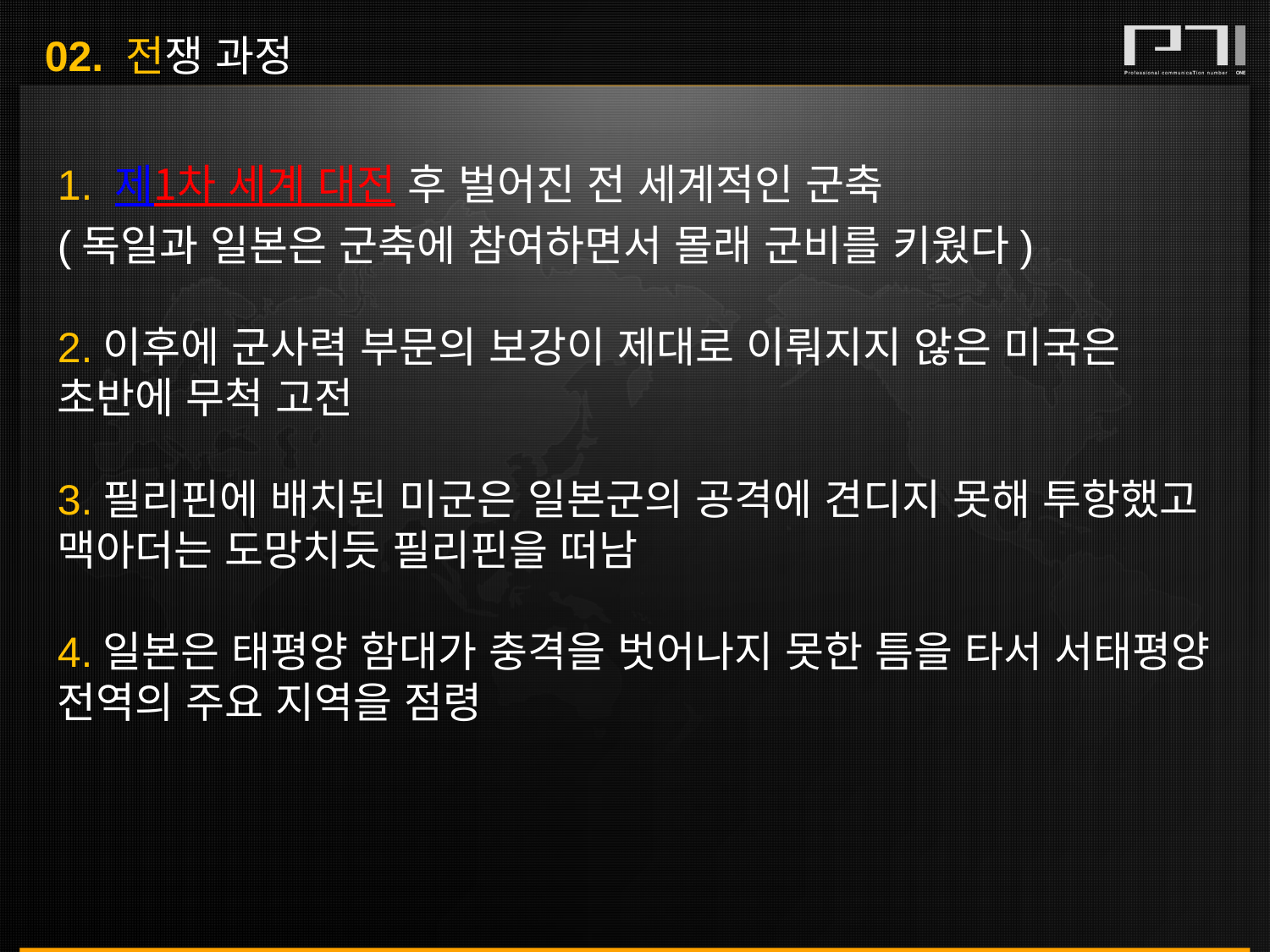

02. 전쟁 과정
1. 제1차 세계 대전 후 벌어진 전 세계적인 군축
(독일과 일본은 군축에 참여하면서 몰래 군비를 키웠다)

2.이후에 군사력 부문의 보강이 제대로 이뤄지지 않은 미국은 초반에 무척 고전

3.필리핀에 배치된 미군은 일본군의 공격에 견디지 못해 투항했고 맥아더는 도망치듯 필리핀을 떠남

4.일본은 태평양 함대가 충격을 벗어나지 못한 틈을 타서 서태평양 전역의 주요 지역을 점령